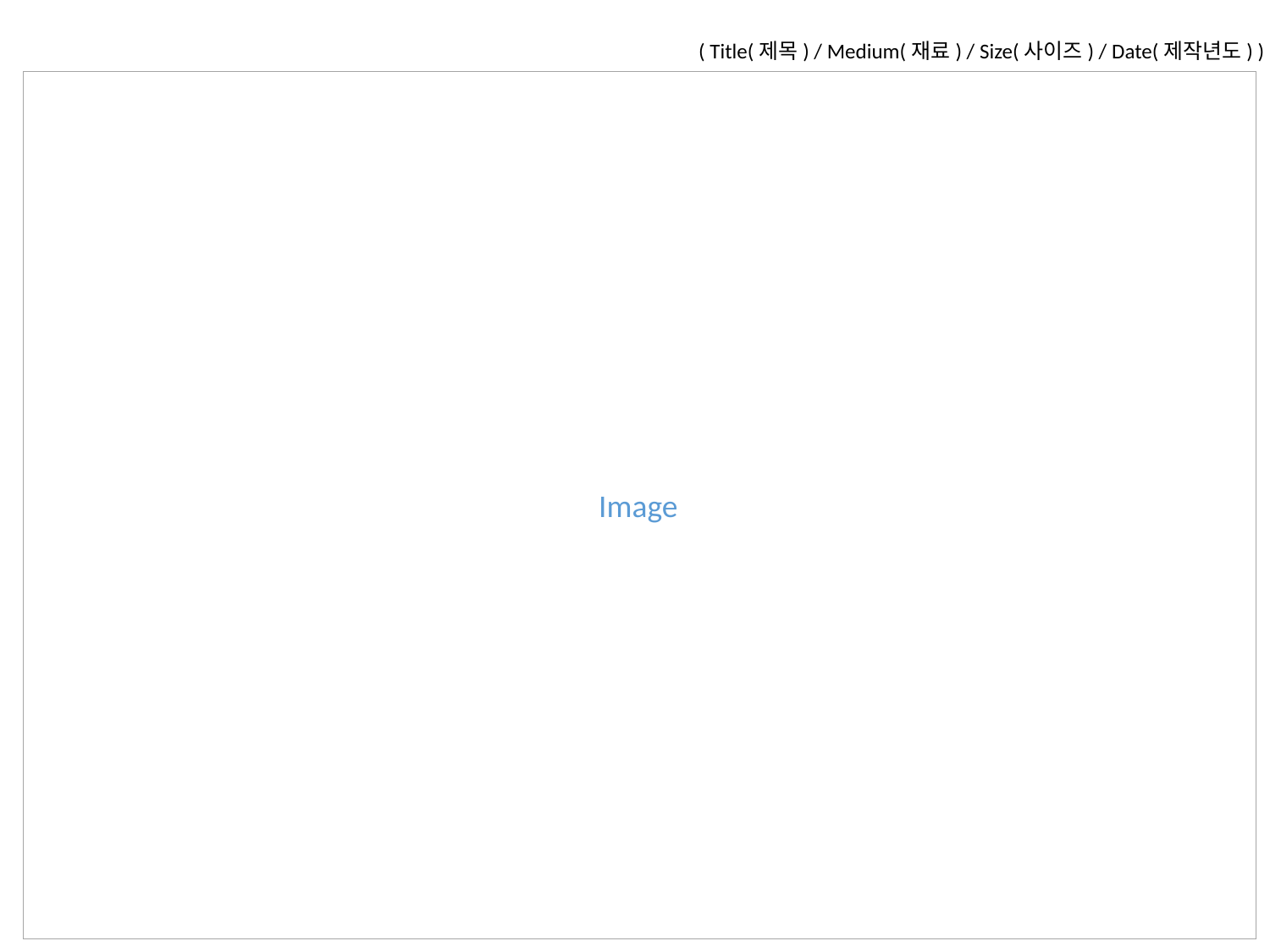

( Title(제목) / Medium(재료) / Size(사이즈) / Date(제작년도) )